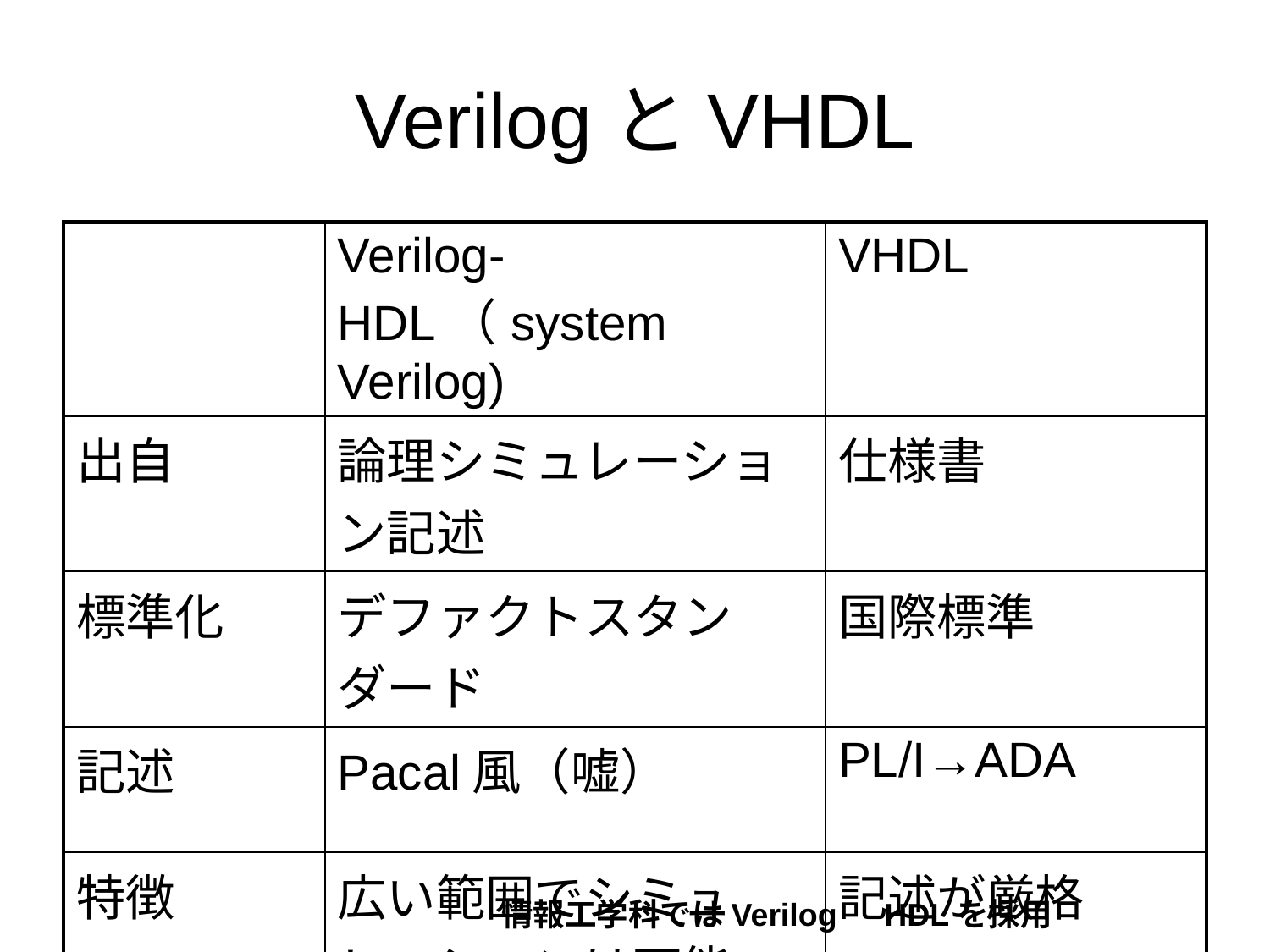

# VerilogとVHDL
|  | Verilog-HDL（system Verilog) | VHDL |
| --- | --- | --- |
| 出自 | 論理シミュレーション記述 | 仕様書 |
| 標準化 | デファクトスタンダード | 国際標準 |
| 記述 | Pacal風（嘘） | PL/I→ADA |
| 特徴 | 広い範囲でシミュレーションは可能 | 記述が厳格 |
情報工学科ではVerilog　HDLを採用